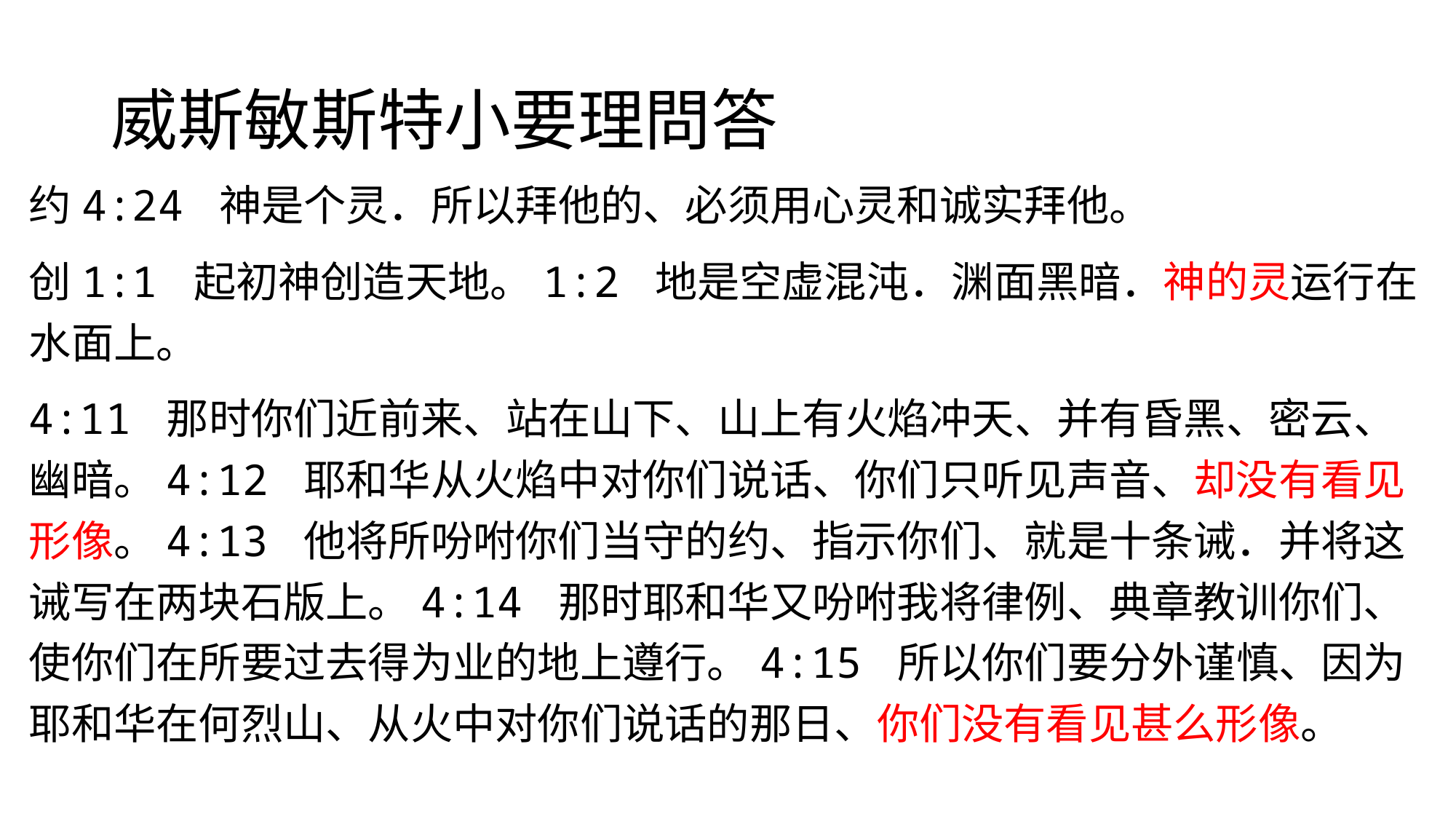

# 威斯敏斯特小要理問答
约4:24 神是个灵．所以拜他的、必须用心灵和诚实拜他。
创1:1 起初神创造天地。1:2 地是空虚混沌．渊面黑暗．神的灵运行在水面上。
4:11 那时你们近前来、站在山下、山上有火焰冲天、并有昏黑、密云、幽暗。4:12 耶和华从火焰中对你们说话、你们只听见声音、却没有看见形像。4:13 他将所吩咐你们当守的约、指示你们、就是十条诫．并将这诫写在两块石版上。4:14 那时耶和华又吩咐我将律例、典章教训你们、使你们在所要过去得为业的地上遵行。4:15 所以你们要分外谨慎、因为耶和华在何烈山、从火中对你们说话的那日、你们没有看见甚么形像。